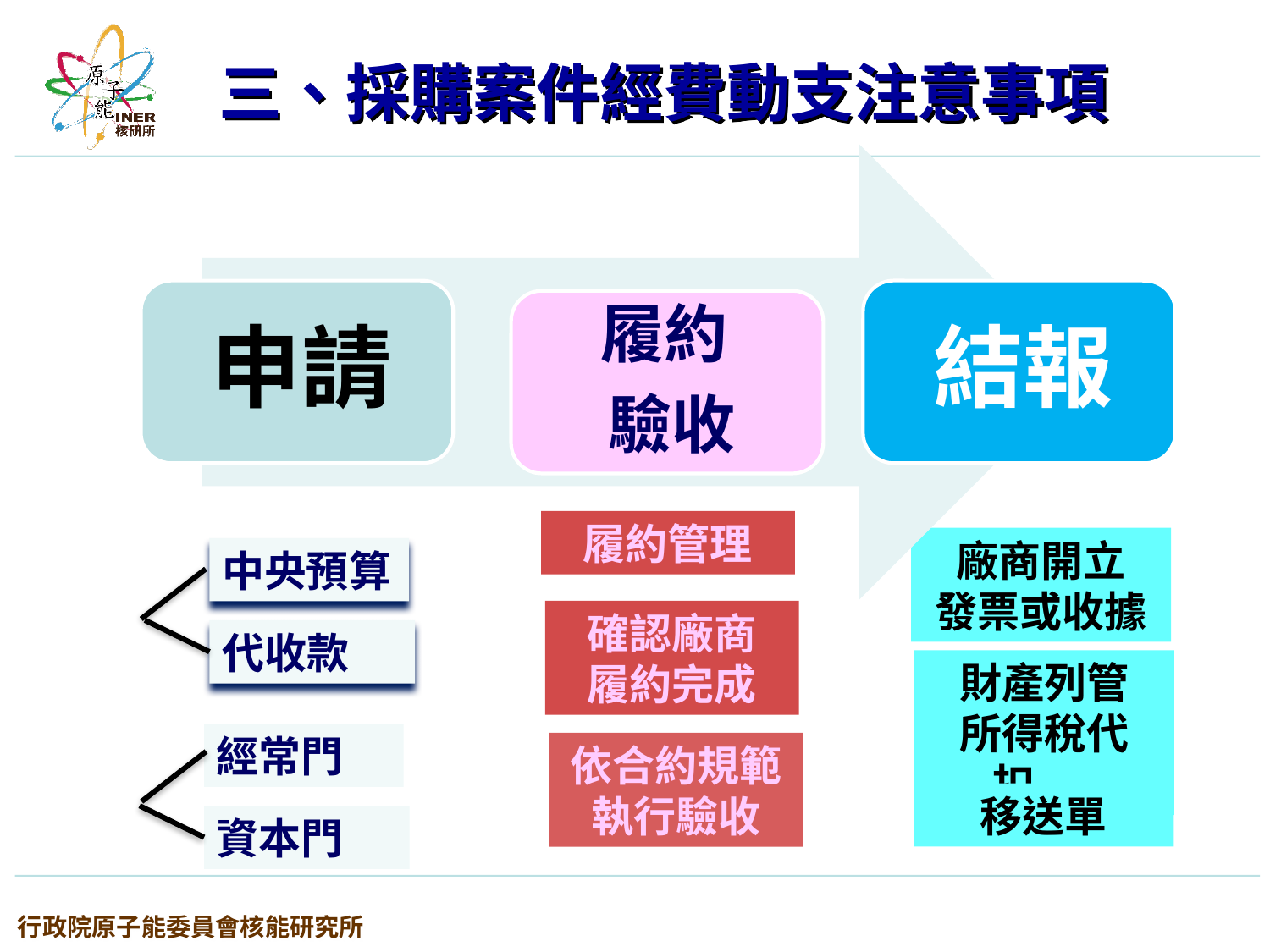

三、採購案件經費動支注意事項
申請
履約
驗收
結報
履約管理
廠商開立
發票或收據
中央預算
代收款
確認廠商
履約完成
財產列管
所得稅代扣..
經常門
資本門
依合約規範
執行驗收
移送單